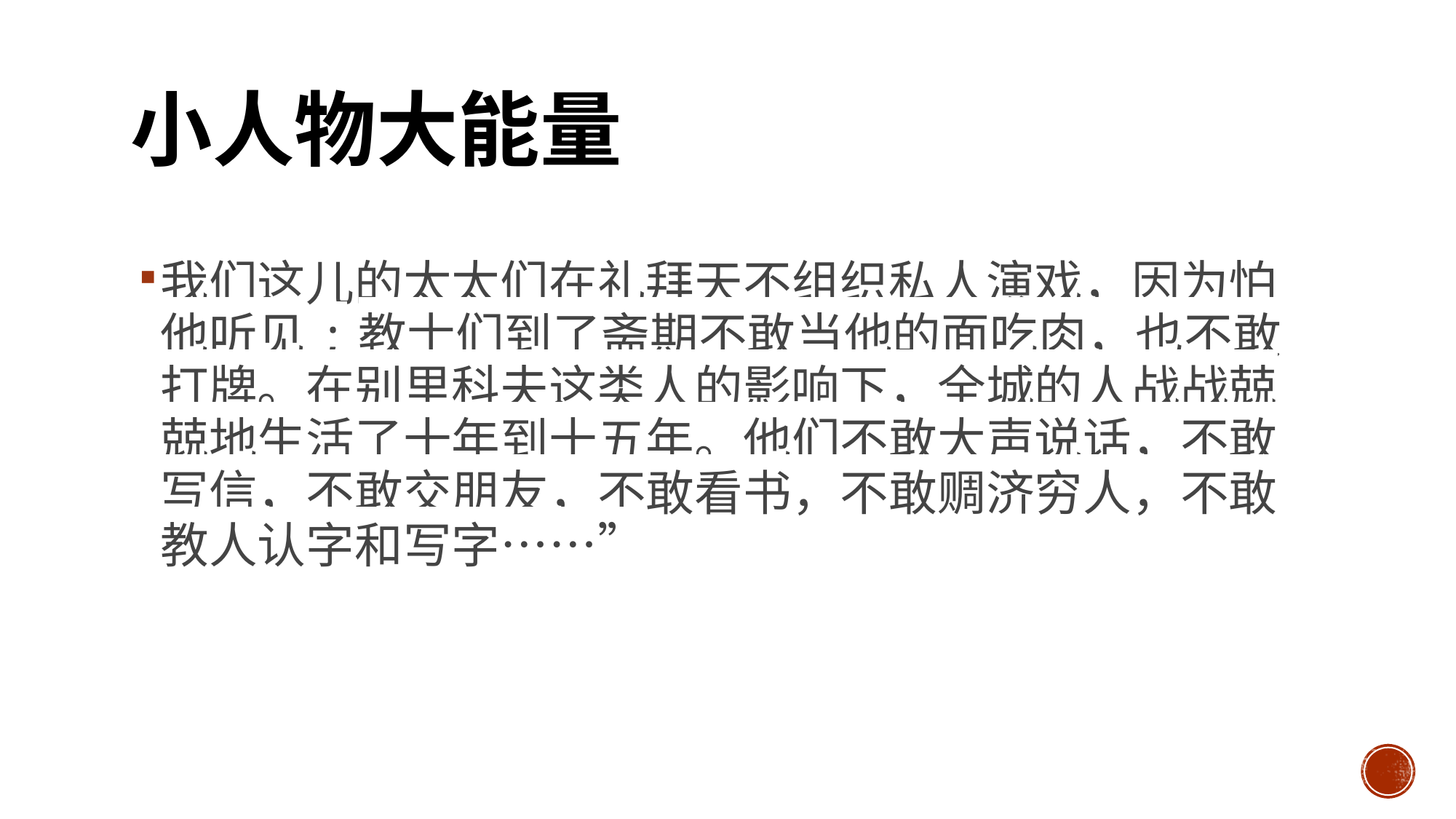

小人物大能量
我们这儿的太太们在礼拜天不组织私人演戏，因为怕他听见;教士们到了斋期不敢当他的面吃肉，也不敢打牌。在别里科夫这类人的影响下，全城的人战战兢兢地生活了十年到十五年。他们不敢大声说话，不敢写信，不敢交朋友，不敢看书，不敢赒济穷人，不敢教人认字和写字……”